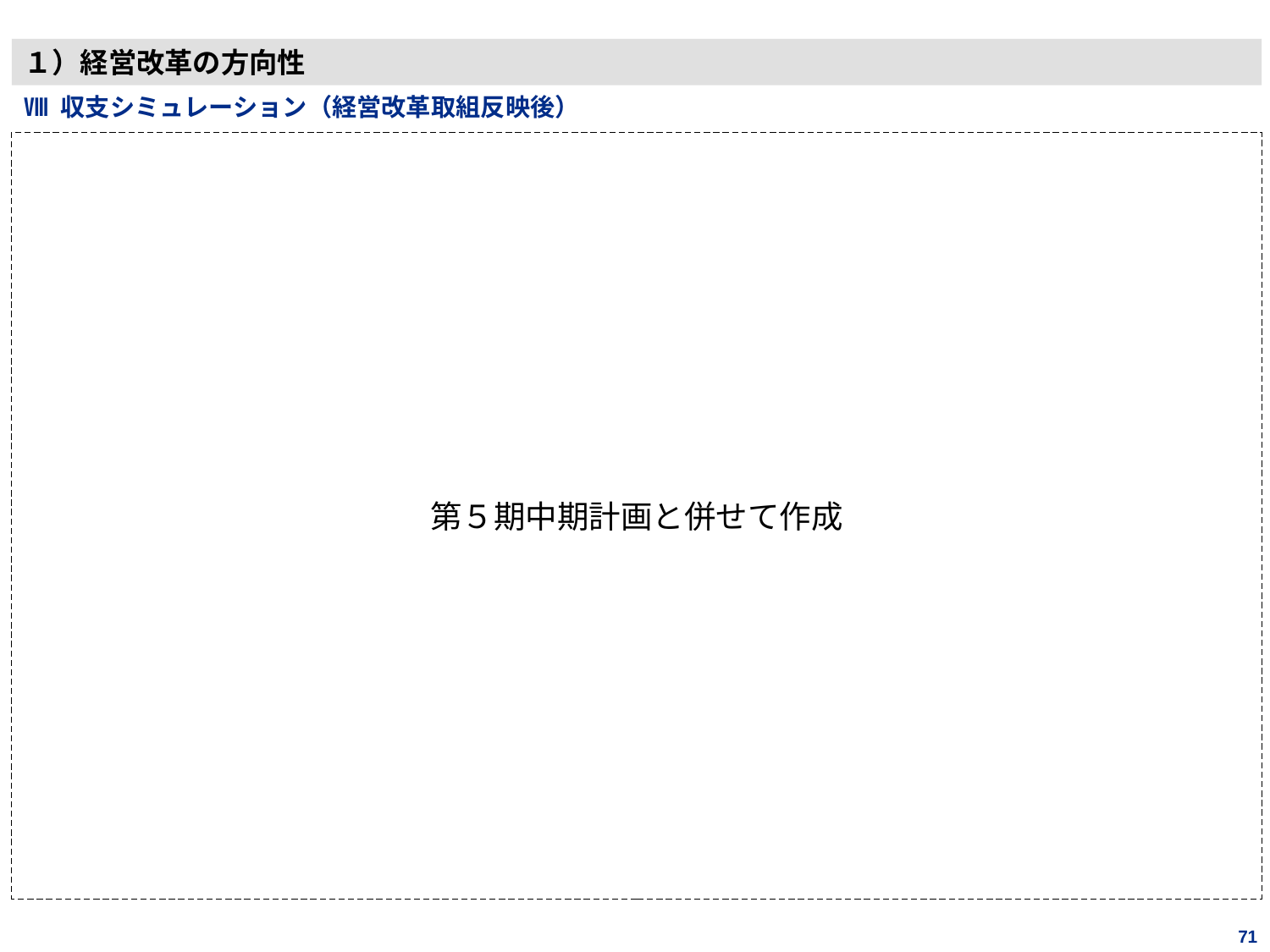

１）経営改革の方向性
Ⅷ 収支シミュレーション（経営改革取組反映後）
第５期中期計画と併せて作成
71